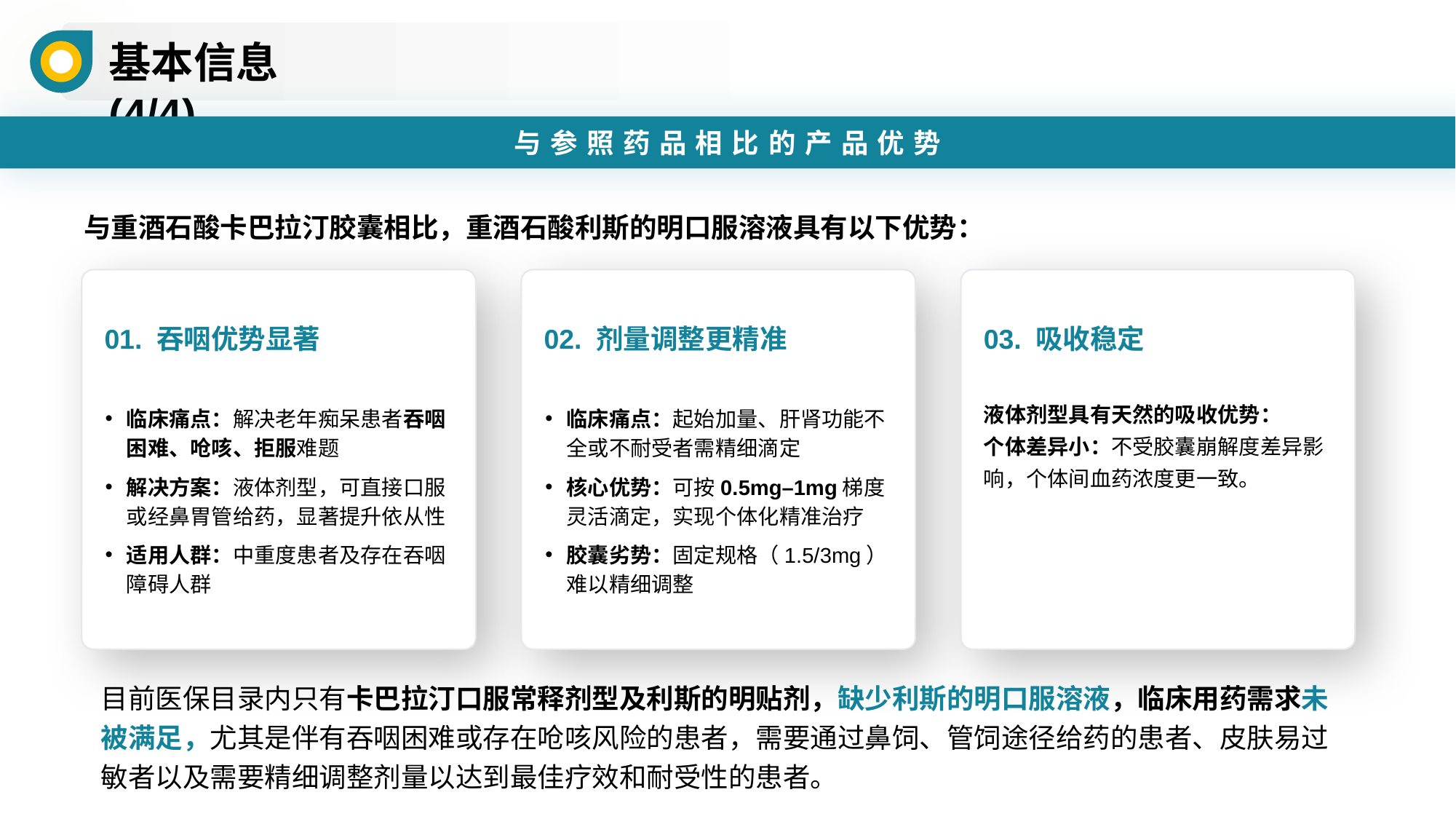

基本信息(4/4)
与参照药品相比的产品优势
与重酒石酸卡巴拉汀胶囊相比，重酒石酸利斯的明口服溶液具有以下优势：

01. 吞咽优势显著
02. 剂量调整更精准
03. 吸收稳定
临床痛点：解决老年痴呆患者吞咽困难、呛咳、拒服难题
解决方案：液体剂型，可直接口服或经鼻胃管给药，显著提升依从性
适用人群：中重度患者及存在吞咽障碍人群
液体剂型具有天然的吸收优势：
个体差异小：不受胶囊崩解度差异影响，个体间血药浓度更一致。
临床痛点：起始加量、肝肾功能不全或不耐受者需精细滴定
核心优势：可按0.5mg–1mg梯度灵活滴定，实现个体化精准治疗
胶囊劣势：固定规格（1.5/3mg）难以精细调整
目前医保目录内只有卡巴拉汀口服常释剂型及利斯的明贴剂，缺少利斯的明口服溶液，临床用药需求未被满足，尤其是伴有吞咽困难或存在呛咳风险的患者，需要通过鼻饲、管饲途径给药的患者、皮肤易过敏者以及需要精细调整剂量以达到最佳疗效和耐受性的患者。